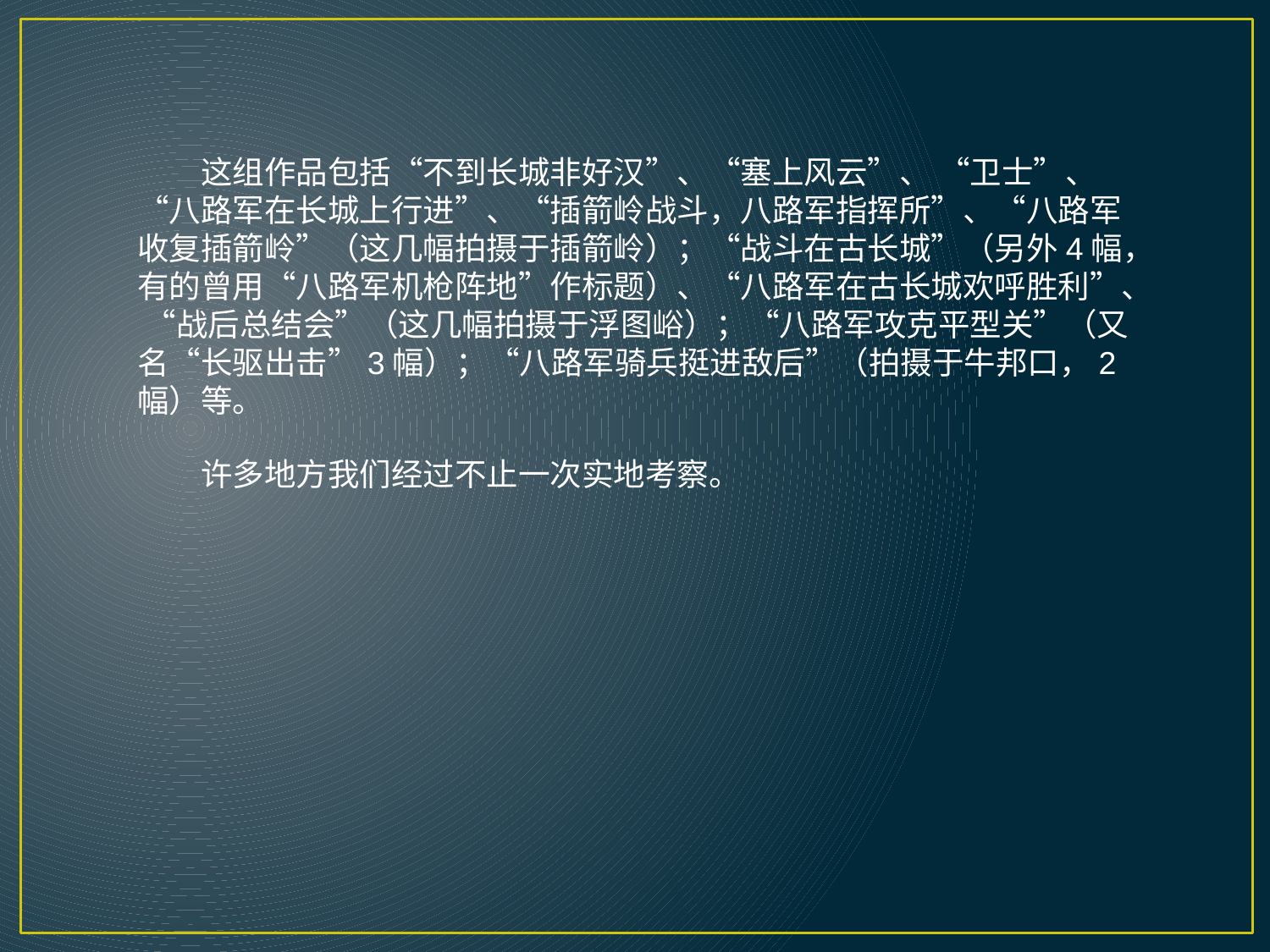

这组作品包括“不到长城非好汉”、“塞上风云”、 “卫士”、“八路军在长城上行进”、“插箭岭战斗，八路军指挥所”、“八路军收复插箭岭”（这几幅拍摄于插箭岭）；“战斗在古长城”（另外4幅，有的曾用“八路军机枪阵地”作标题）、“八路军在古长城欢呼胜利”、 “战后总结会”（这几幅拍摄于浮图峪）；“八路军攻克平型关”（又名“长驱出击”3幅）；“八路军骑兵挺进敌后”（拍摄于牛邦口，2幅）等。
许多地方我们经过不止一次实地考察。